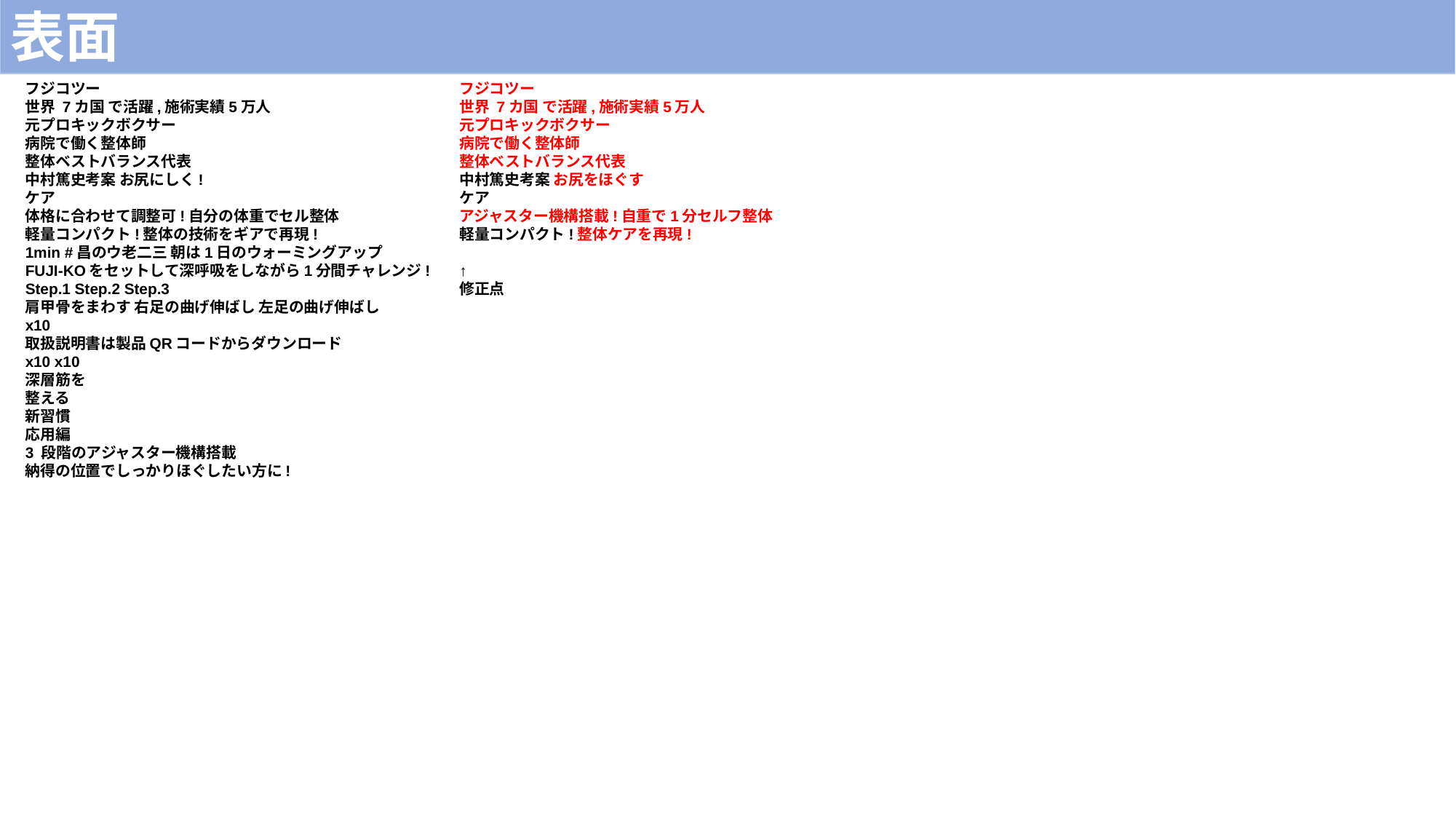

表面
フジコツー
世界 7カ国 で活躍,施術実績5万人
元プロキックボクサー
病院で働く整体師
整体ベストバランス代表
中村篤史考案 お尻にしく!
ケア
体格に合わせて調整可!自分の体重でセル整体
軽量コンパクト!整体の技術をギアで再現!
1min #昌のウ老二三 朝は1日のウォーミングアップ
FUJI-KOをセットして深呼吸をしながら1分間チャレンジ!
Step.1 Step.2 Step.3
肩甲骨をまわす 右足の曲げ伸ばし 左足の曲げ伸ばし
x10
取扱説明書は製品QRコードからダウンロード
x10 x10
深層筋を
整える
新習慣
応用編
3 段階のアジャスター機構搭載
納得の位置でしっかりほぐしたい方に!

フジコツー
世界 7カ国 で活躍,施術実績5万人
元プロキックボクサー
病院で働く整体師
整体ベストバランス代表
中村篤史考案 お尻をほぐす
ケア
アジャスター機構搭載!自重で1分セルフ整体
軽量コンパクト!整体ケアを再現!

↑
修正点